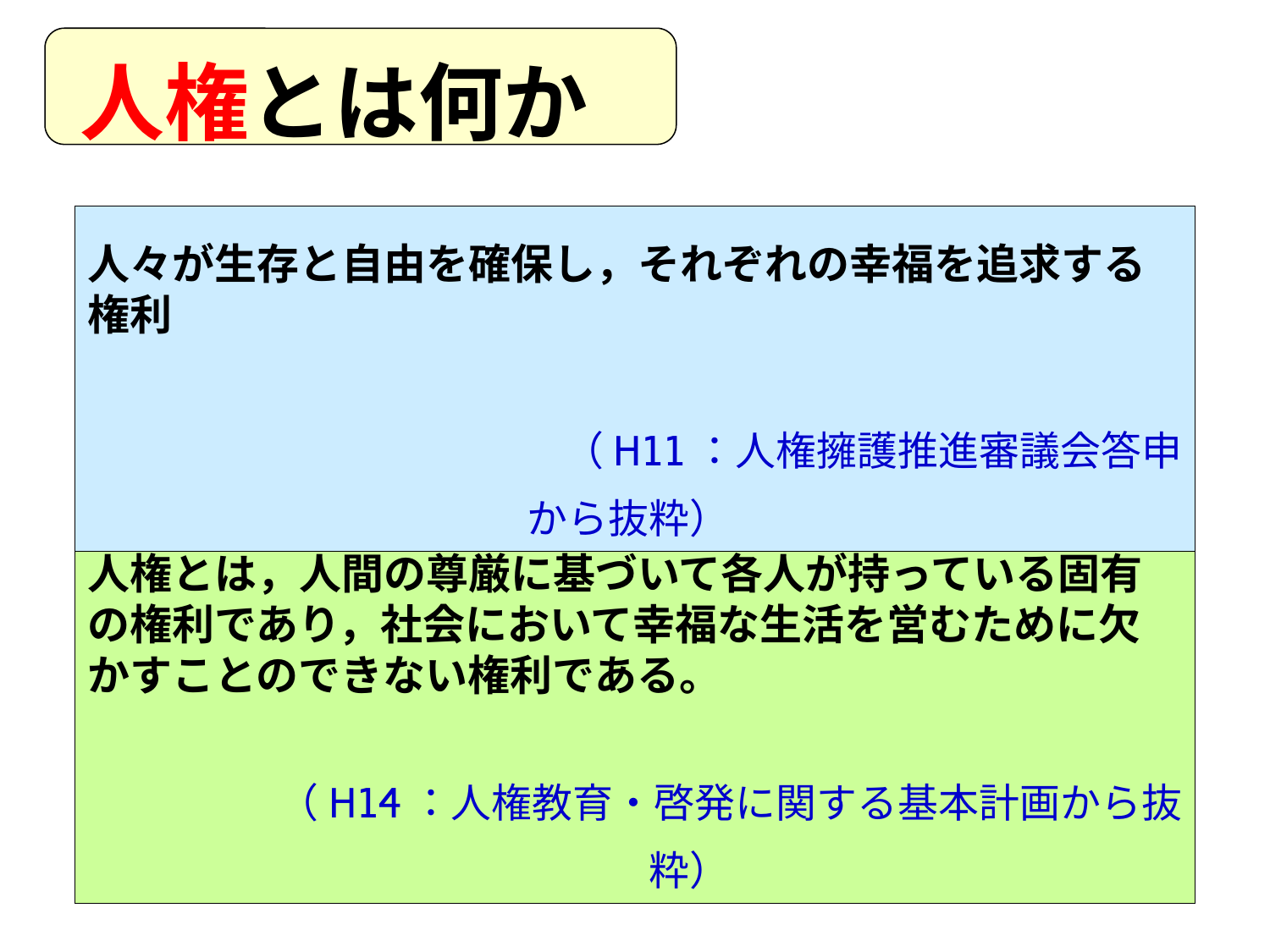

人権とは何か

人々が生存と自由を確保し，それぞれの幸福を追求する権利
　　
　　　　　　　　（H11：人権擁護推進審議会答申から抜粋）

人権とは，人間の尊厳に基づいて各人が持っている固有の権利であり，社会において幸福な生活を営むために欠かすことのできない権利である。
　　　（H14：人権教育・啓発に関する基本計画から抜粋）